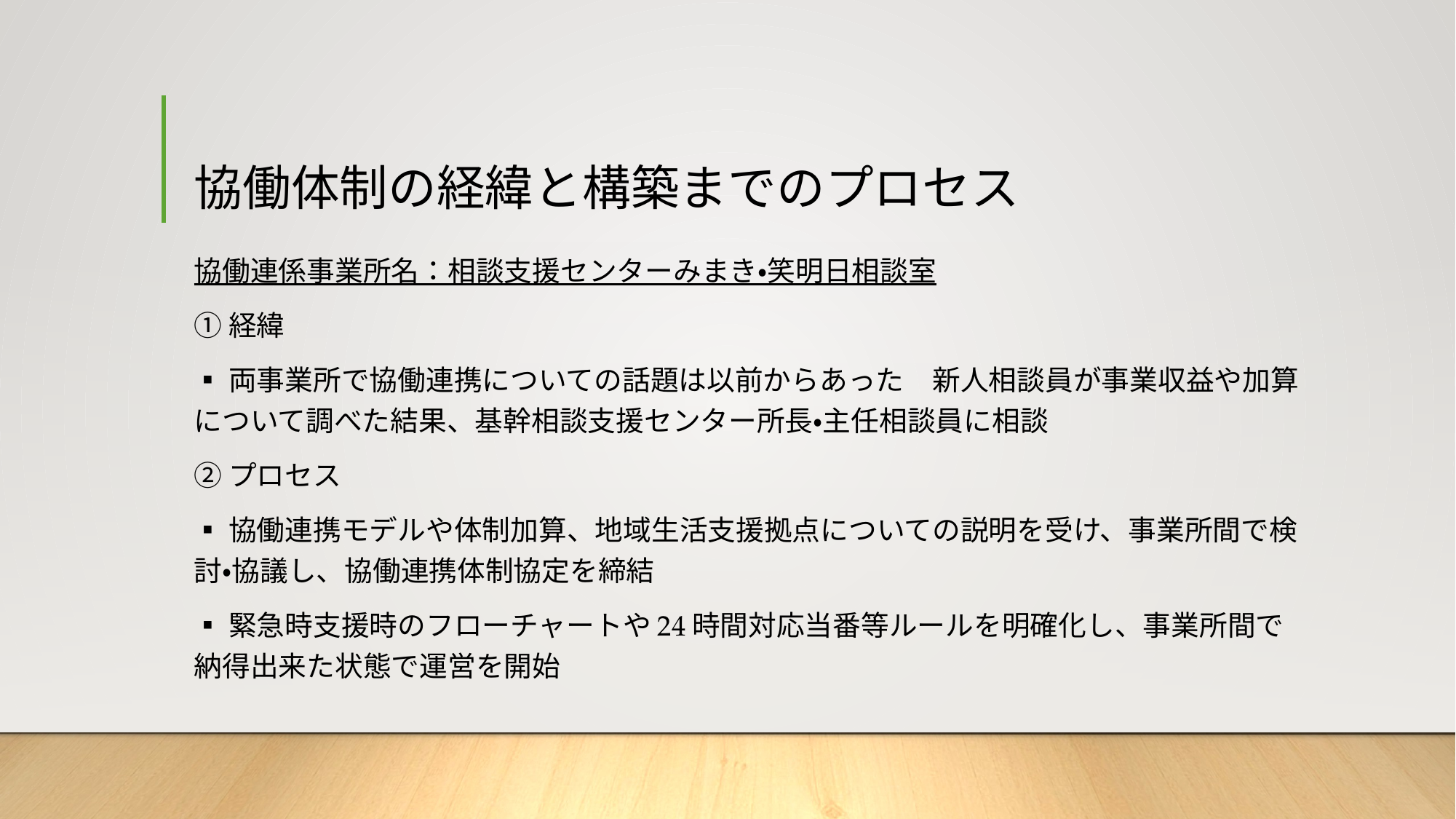

# 協働体制の経緯と構築までのプロセス
協働連係事業所名：相談支援センターみまき・笑明日相談室
①経緯
▪両事業所で協働連携についての話題は以前からあった　新人相談員が事業収益や加算について調べた結果、基幹相談支援センター所長・主任相談員に相談
②プロセス
▪協働連携モデルや体制加算、地域生活支援拠点についての説明を受け、事業所間で検討・協議し、協働連携体制協定を締結
▪緊急時支援時のフローチャートや24時間対応当番等ルールを明確化し、事業所間で納得出来た状態で運営を開始